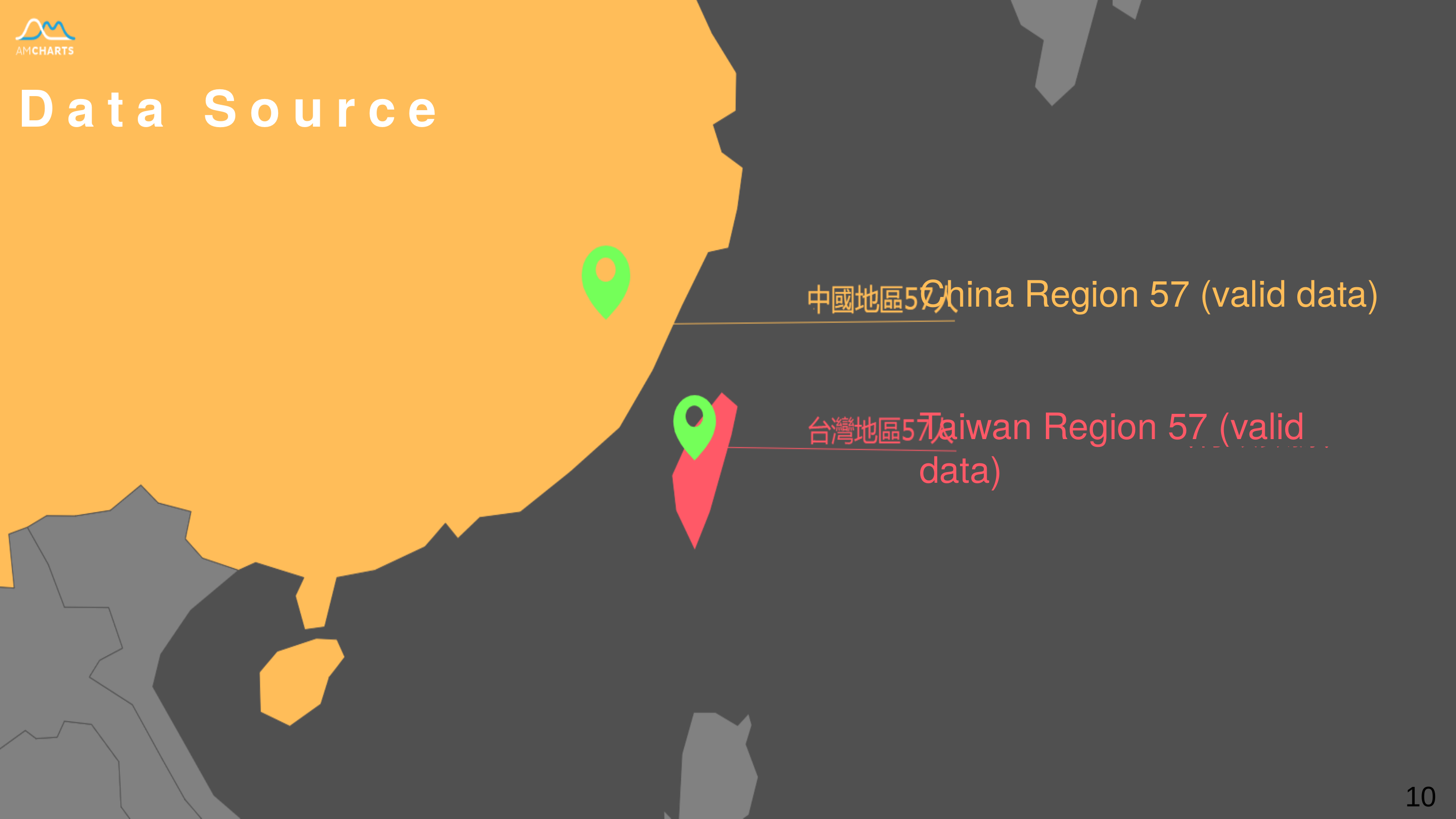

Data Source

China Region 57 (valid data)
（有效數據）

有效數據
Taiwan Region 57 (valid data)
（有效數據）
10